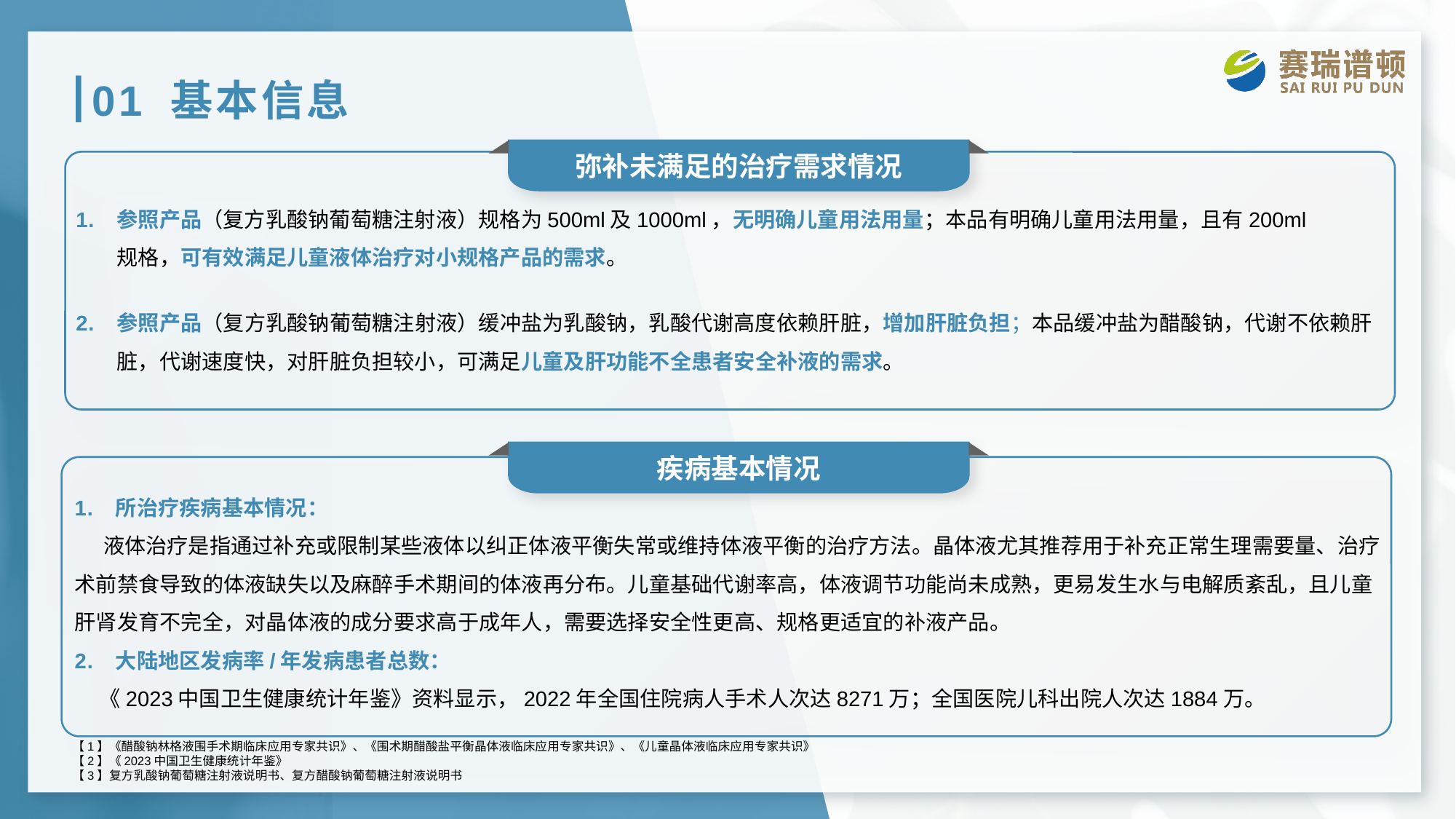

# 01 基本信息

弥补未满足的治疗需求情况

参照产品（复方乳酸钠葡萄糖注射液）规格为500ml及1000ml，无明确儿童用法用量；本品有明确儿童用法用量，且有200ml规格，可有效满足儿童液体治疗对小规格产品的需求。

参照产品（复方乳酸钠葡萄糖注射液）缓冲盐为乳酸钠，乳酸代谢高度依赖肝脏，增加肝脏负担；本品缓冲盐为醋酸钠，代谢不依赖肝脏，代谢速度快，对肝脏负担较小，可满足儿童及肝功能不全患者安全补液的需求。

疾病基本情况

所治疗疾病基本情况：
     液体治疗是指通过补充或限制某些液体以纠正体液平衡失常或维持体液平衡的治疗方法。晶体液尤其推荐用于补充正常生理需要量、治疗术前禁食导致的体液缺失以及麻醉手术期间的体液再分布。儿童基础代谢率高，体液调节功能尚未成熟，更易发生水与电解质紊乱，且儿童肝肾发育不完全，对晶体液的成分要求高于成年人，需要选择安全性更高、规格更适宜的补液产品。
大陆地区发病率/年发病患者总数：
    《2023中国卫生健康统计年鉴》资料显示，2022年全国住院病人手术人次达8271万；全国医院儿科出院人次达1884万。
【1】《醋酸钠林格液围手术期临床应用专家共识》、《围术期醋酸盐平衡晶体液临床应用专家共识》、《儿童晶体液临床应用专家共识》
【2】《2023中国卫生健康统计年鉴》
【3】复方乳酸钠葡萄糖注射液说明书、复方醋酸钠葡萄糖注射液说明书